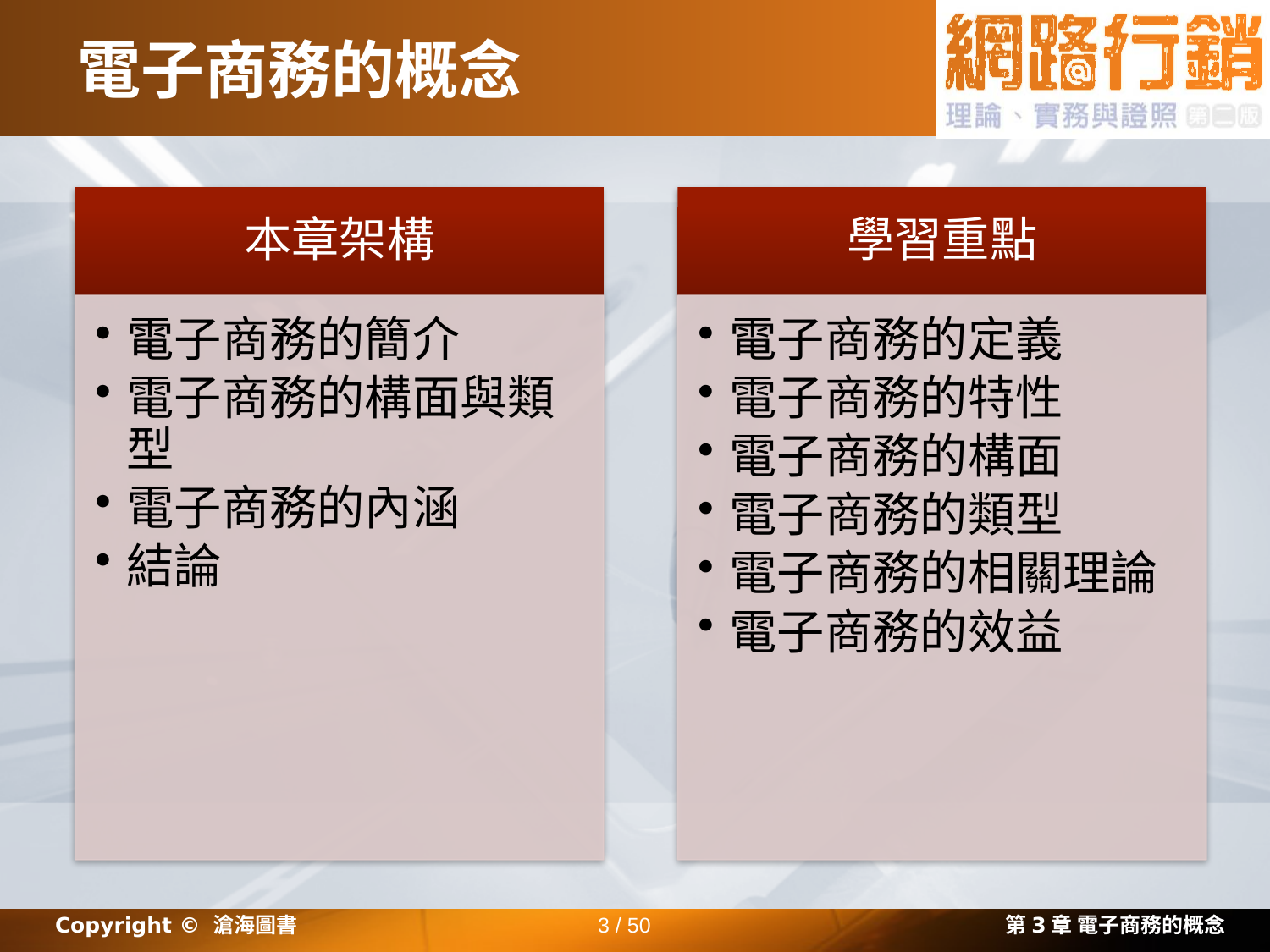

# 電子商務的概念
本章架構
電子商務的簡介
電子商務的構面與類型
電子商務的內涵
結論
學習重點
電子商務的定義
電子商務的特性
電子商務的構面
電子商務的類型
電子商務的相關理論
電子商務的效益
Copyright © 滄海圖書
3 / 50
第3章 電子商務的概念